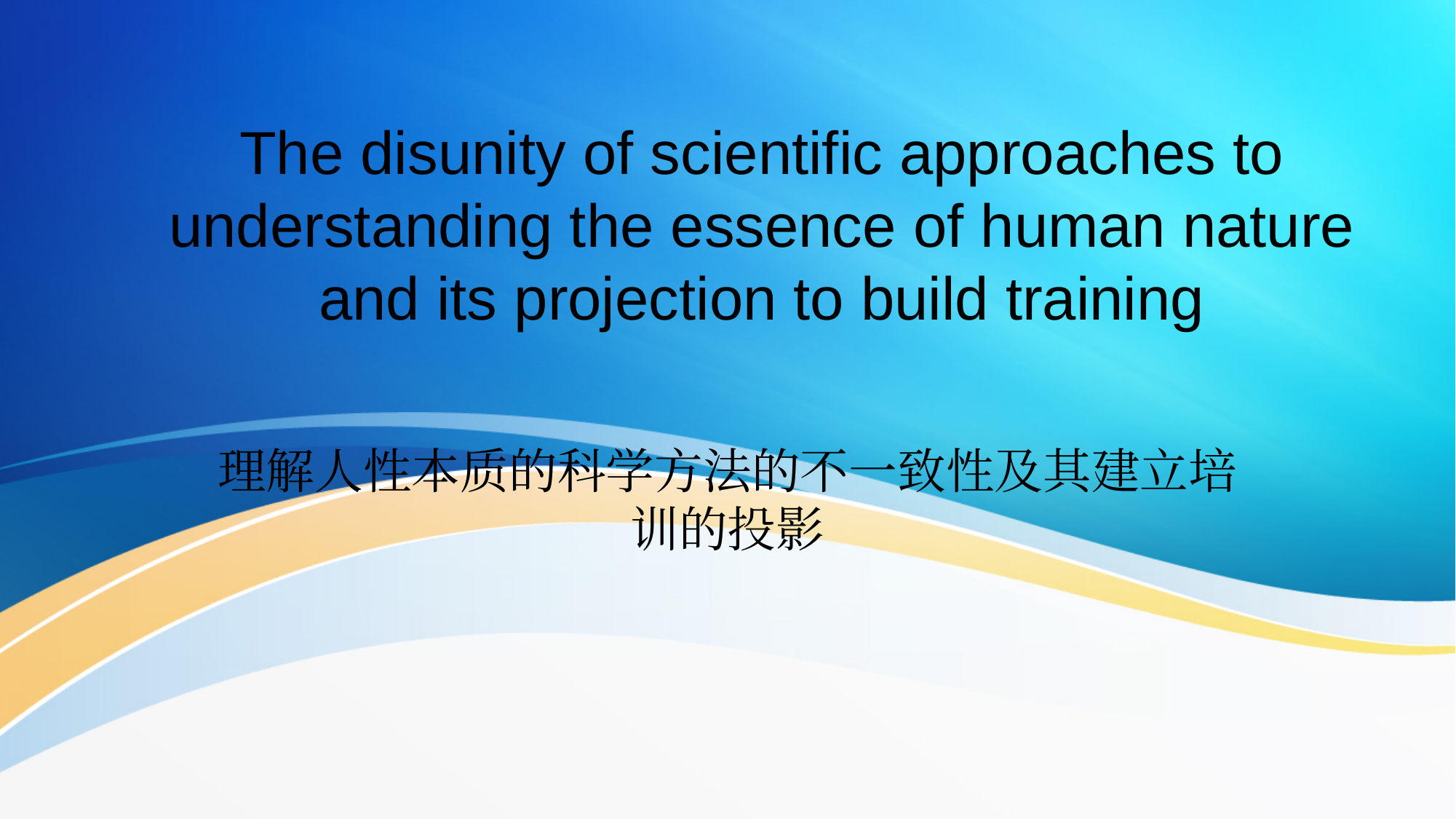

The disunity of scientific approaches to understanding the essence of human nature and its projection to build training
理解人性本质的科学方法的不一致性及其建立培训的投影